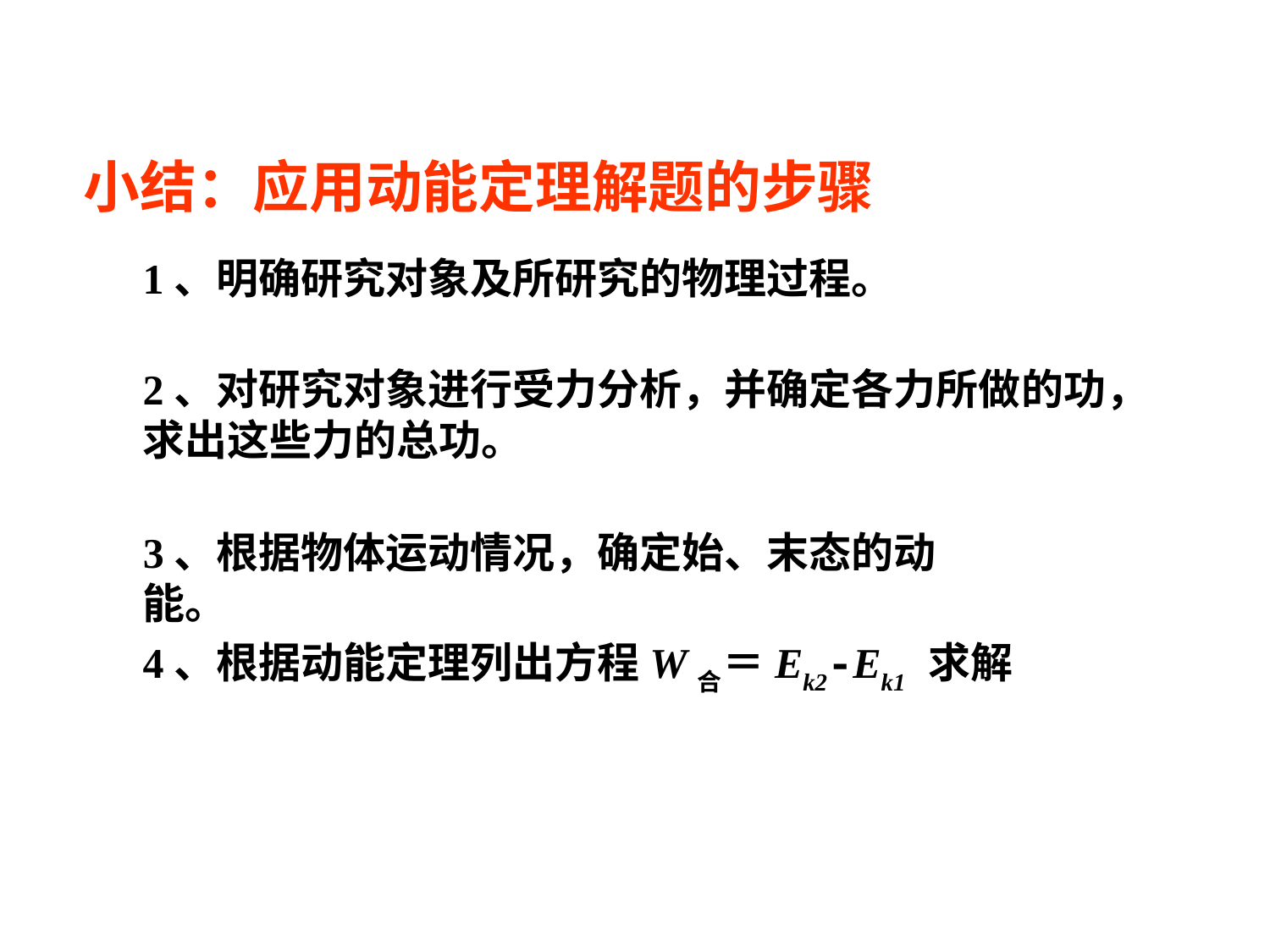

小结：应用动能定理解题的步骤
1、明确研究对象及所研究的物理过程。
2、对研究对象进行受力分析，并确定各力所做的功，求出这些力的总功。
3、根据物体运动情况，确定始、末态的动能。
4、根据动能定理列出方程W合＝Ek2-Ek1  求解